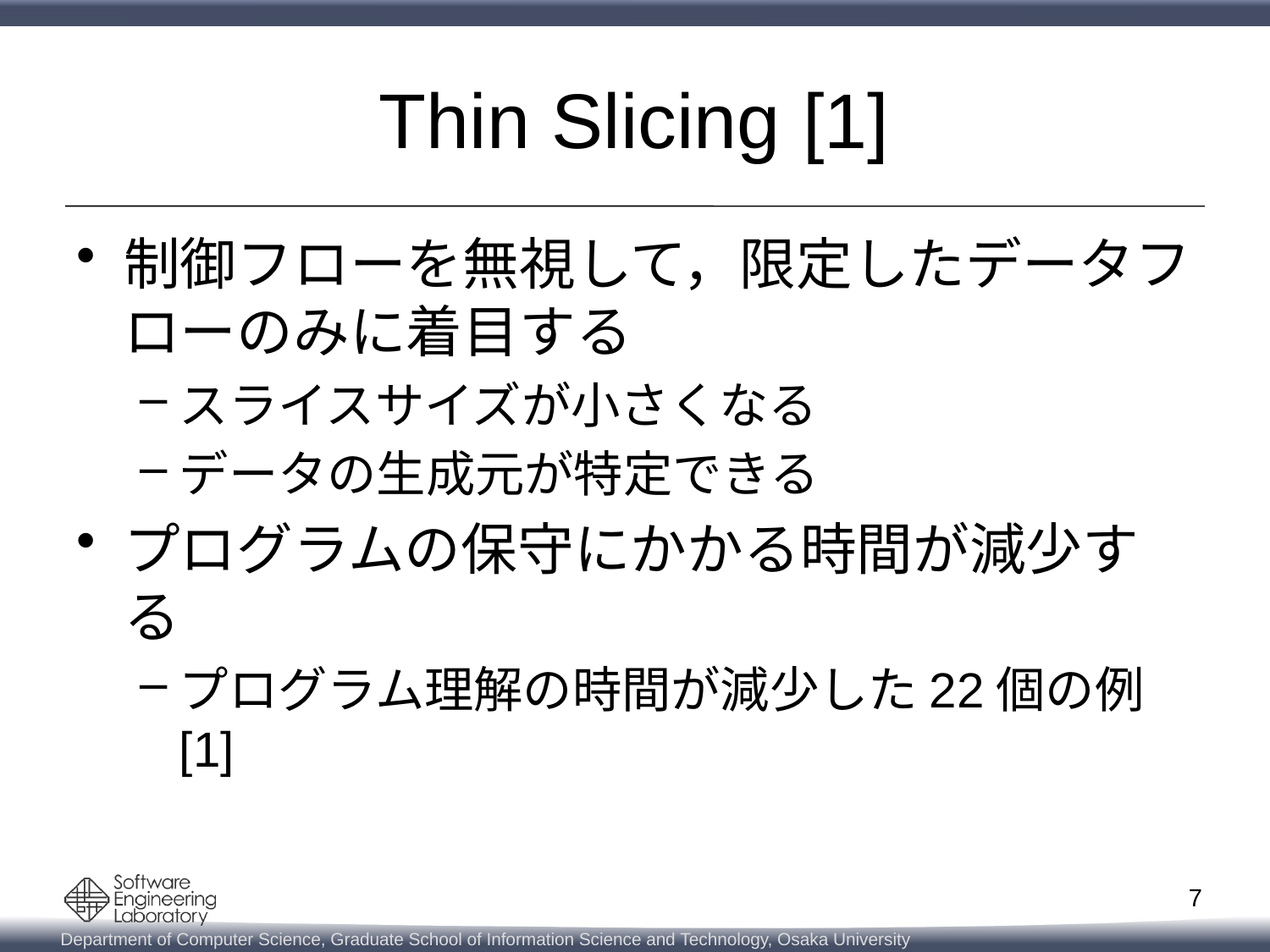

# Thin Slicing [1]
制御フローを無視して，限定したデータフローのみに着目する
スライスサイズが小さくなる
データの生成元が特定できる
プログラムの保守にかかる時間が減少する
プログラム理解の時間が減少した22個の例 [1]
7